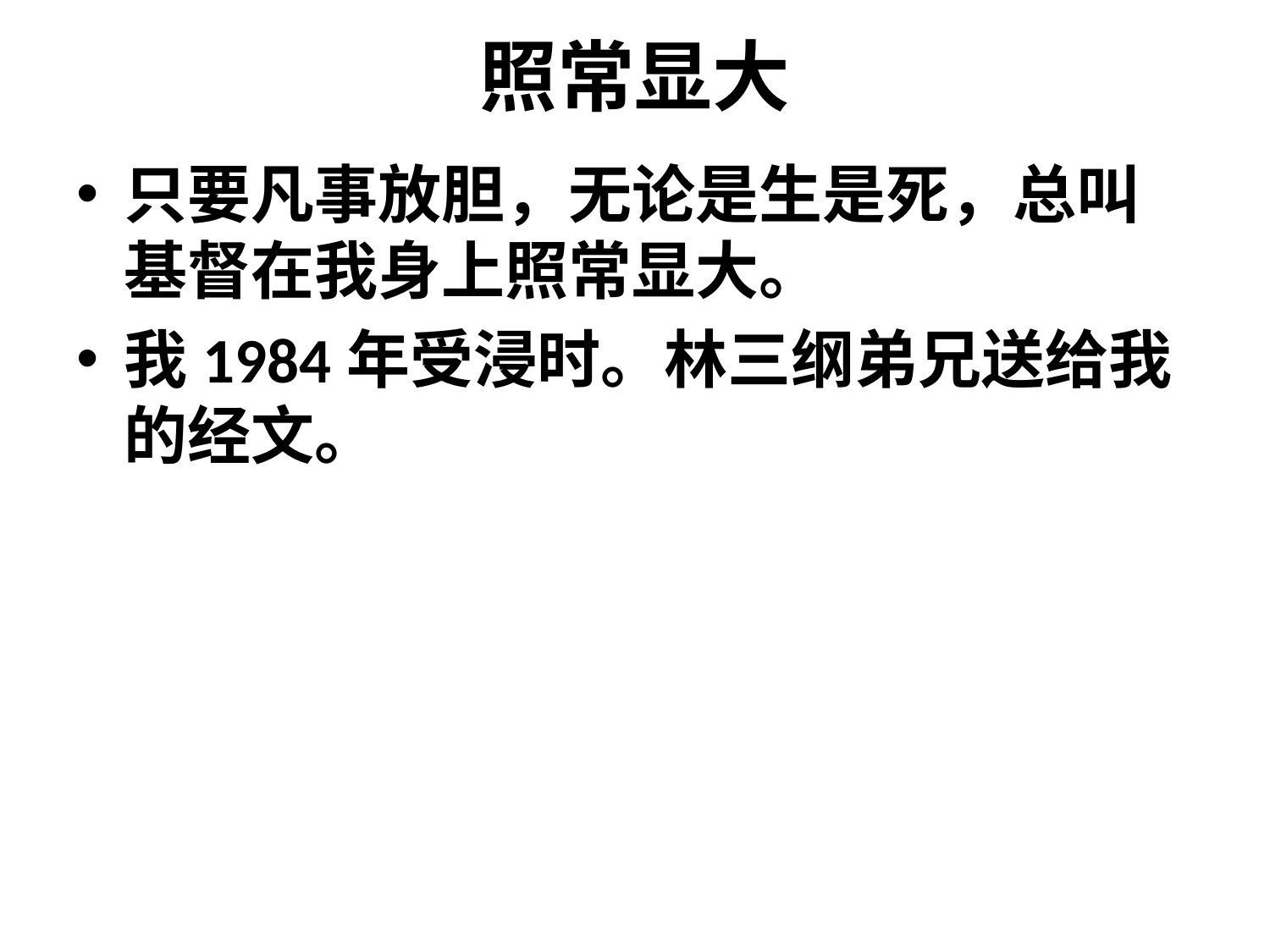

# 照常显大
只要凡事放胆，无论是生是死，总叫基督在我身上照常显大。
我1984年受浸时。林三纲弟兄送给我的经文。